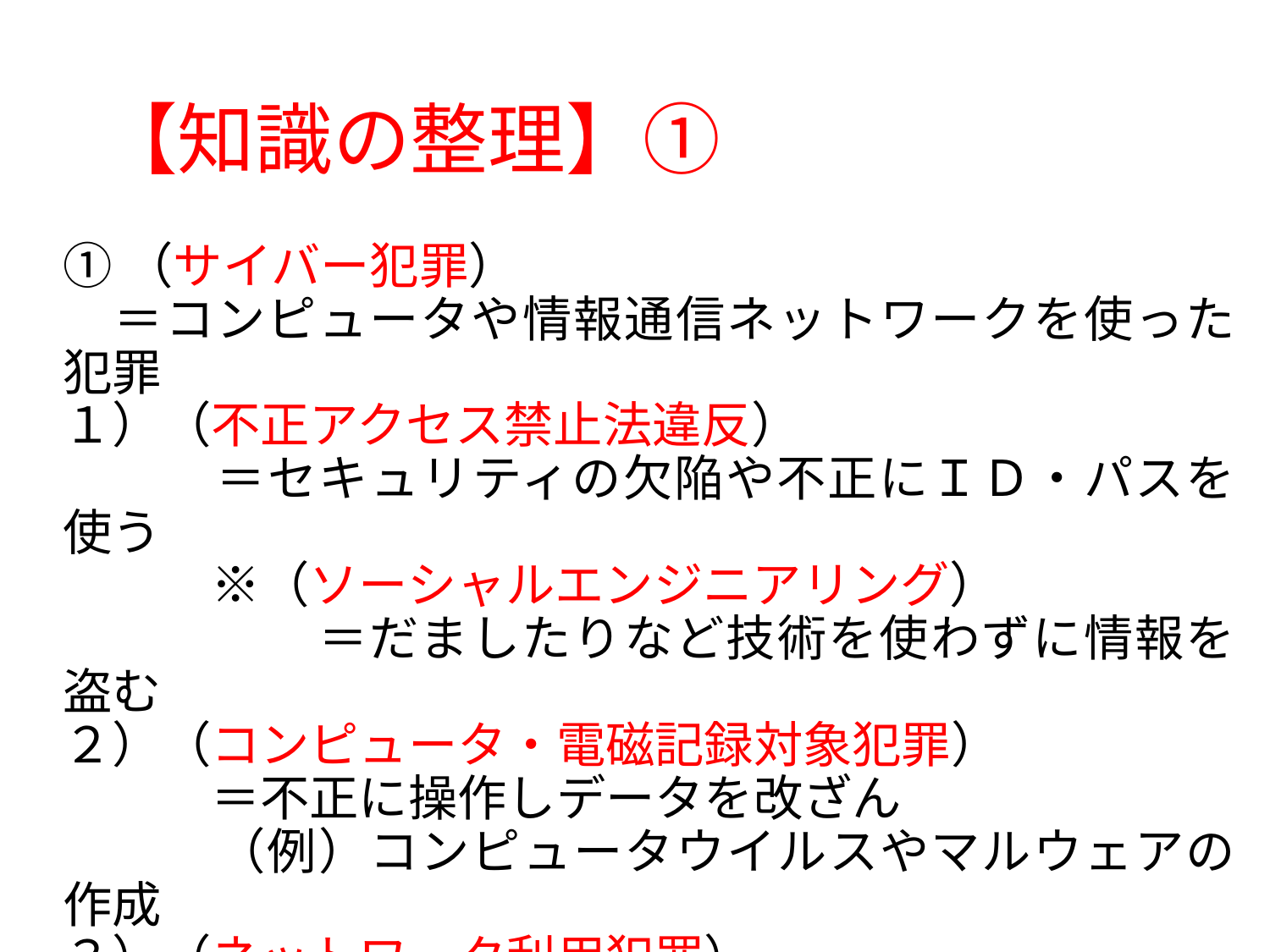

# 【知識の整理】①
①（サイバー犯罪）
　＝コンピュータや情報通信ネットワークを使った犯罪
１）（不正アクセス禁止法違反）
　　　＝セキュリティの欠陥や不正にＩＤ・パスを使う
　　　※（ソーシャルエンジニアリング）
　　　　　＝だましたりなど技術を使わずに情報を盗む
２）（コンピュータ・電磁記録対象犯罪）
　　　＝不正に操作しデータを改ざん
　　　（例）コンピュータウイルスやマルウェアの作成
３）（ネットワーク利用犯罪）
　　　＝ネットワークを利用して行う犯罪
　　　（例）違法情報送信、誹謗中傷、フィッシング詐欺